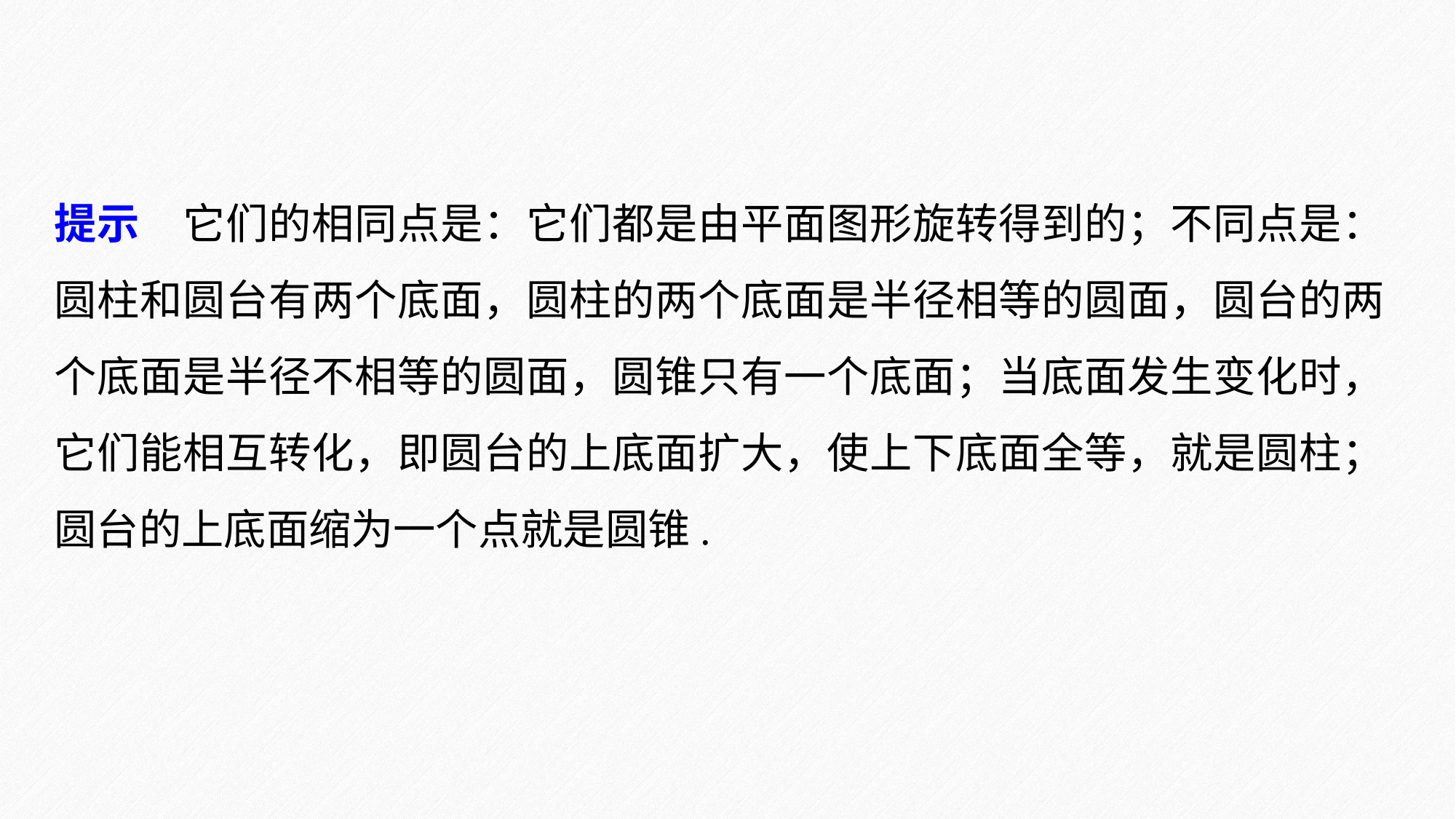

提示　它们的相同点是：它们都是由平面图形旋转得到的；不同点是：圆柱和圆台有两个底面，圆柱的两个底面是半径相等的圆面，圆台的两个底面是半径不相等的圆面，圆锥只有一个底面；当底面发生变化时，它们能相互转化，即圆台的上底面扩大，使上下底面全等，就是圆柱；圆台的上底面缩为一个点就是圆锥.